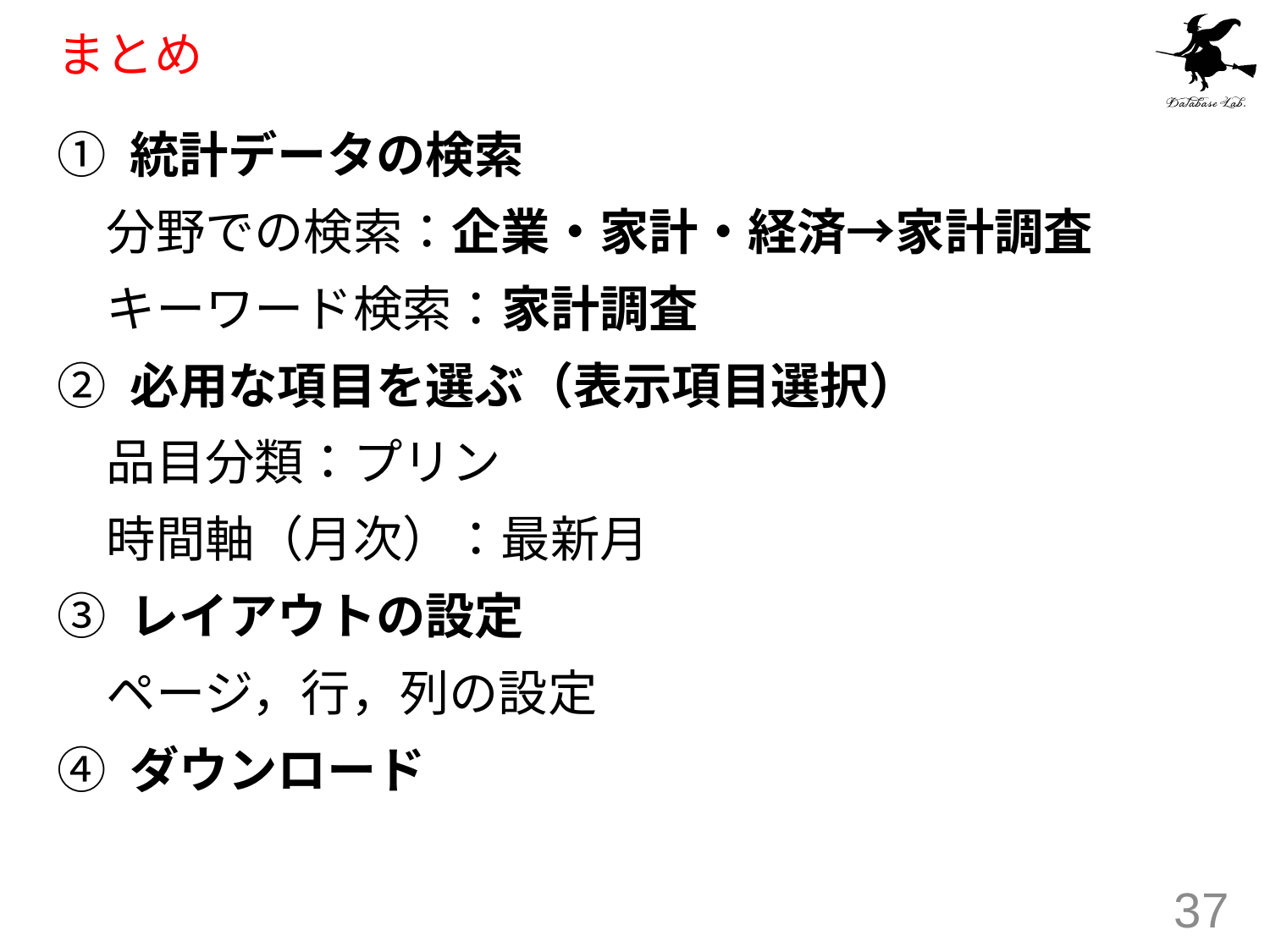

# まとめ
① 統計データの検索
　分野での検索：企業・家計・経済→家計調査
　キーワード検索：家計調査
② 必用な項目を選ぶ（表示項目選択）
　品目分類：プリン
　時間軸（月次）：最新月
③ レイアウトの設定
　ページ，行，列の設定
④ ダウンロード
37